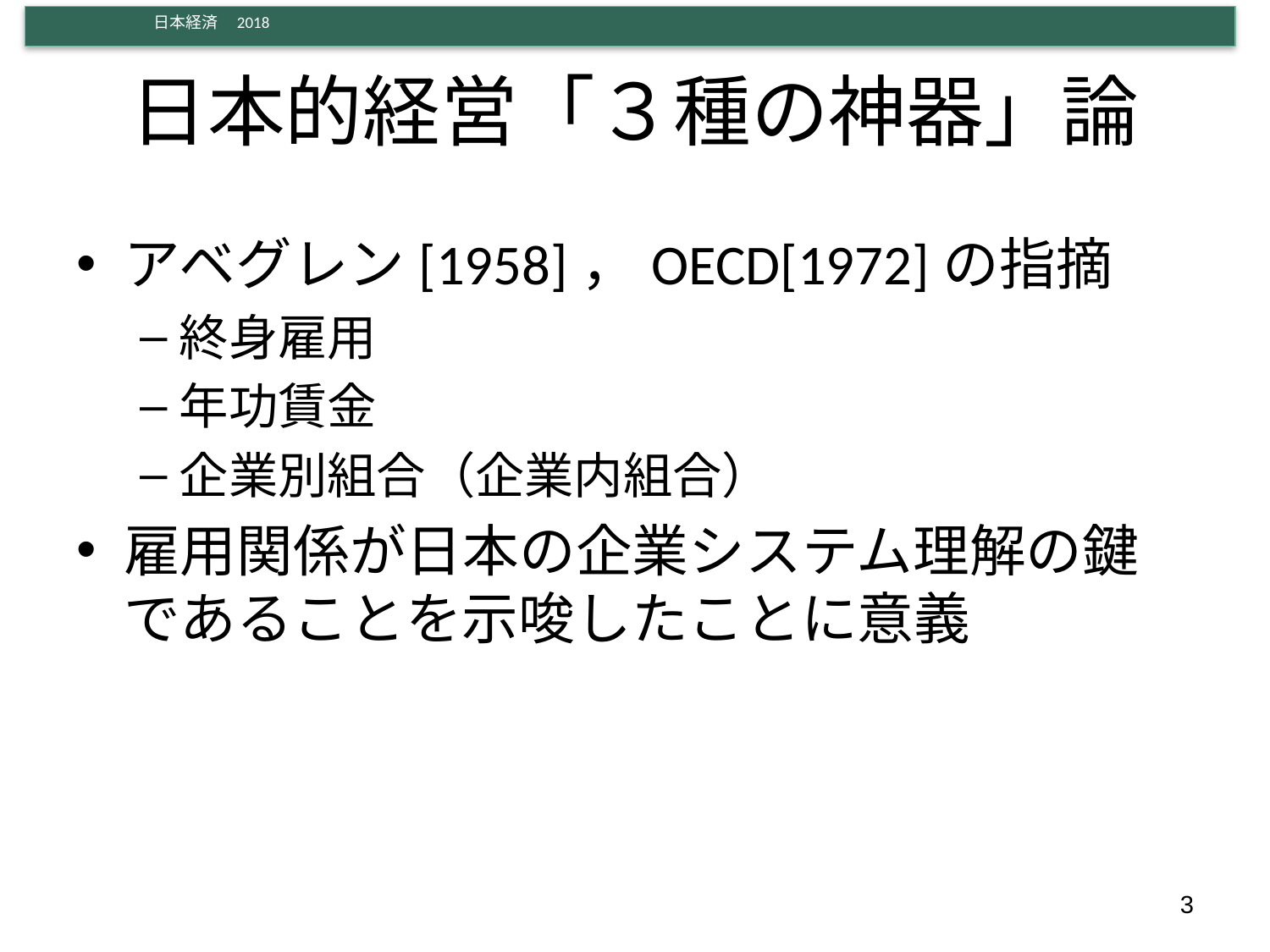

# 日本的経営「３種の神器」論
アベグレン[1958]，OECD[1972]の指摘
終身雇用
年功賃金
企業別組合（企業内組合）
雇用関係が日本の企業システム理解の鍵であることを示唆したことに意義

3